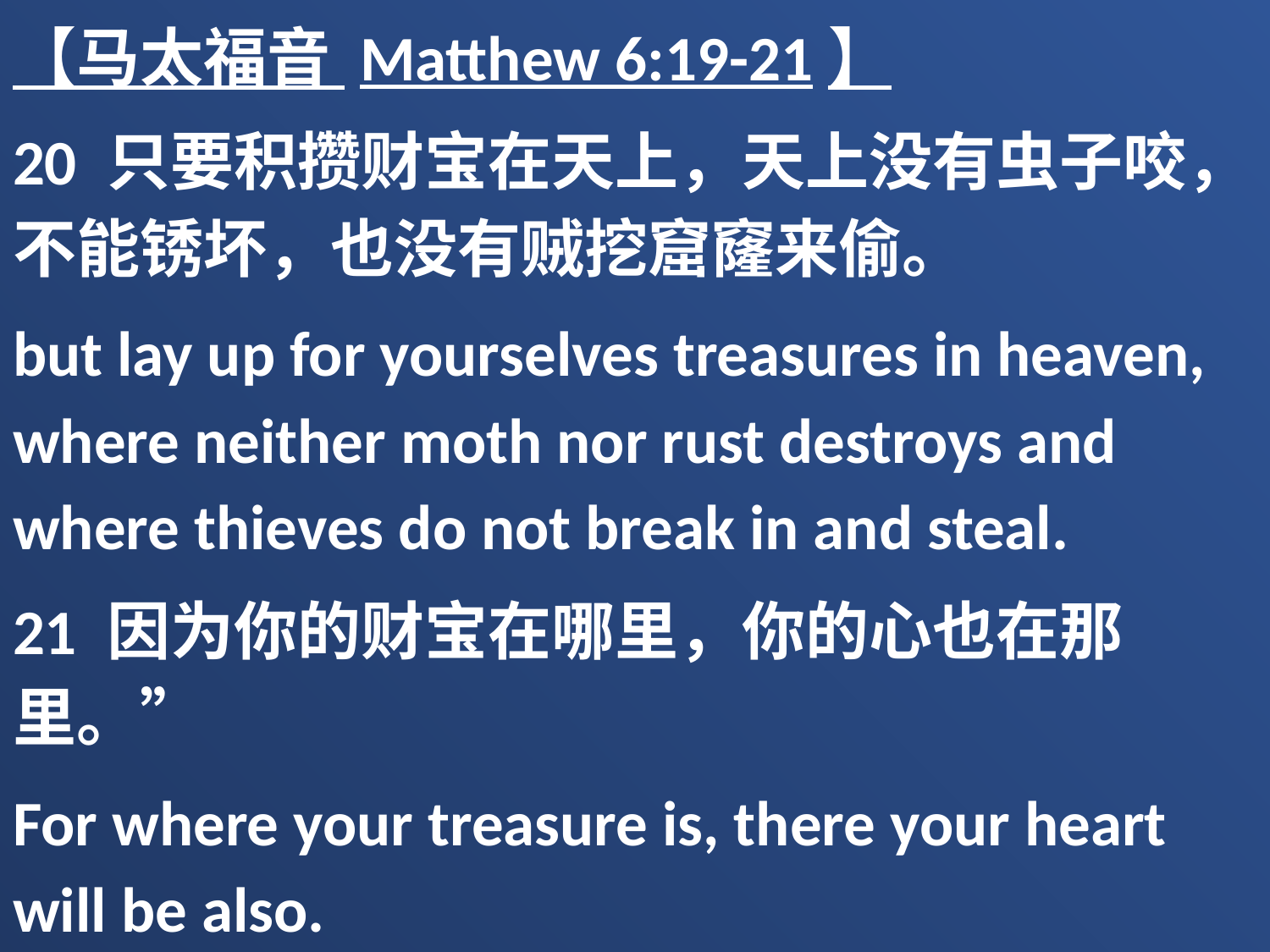

【马太福音 Matthew 6:19-21】
20 只要积攒财宝在天上，天上没有虫子咬，不能锈坏，也没有贼挖窟窿来偷。
but lay up for yourselves treasures in heaven, where neither moth nor rust destroys and where thieves do not break in and steal.
21 因为你的财宝在哪里，你的心也在那里。”
For where your treasure is, there your heart will be also.